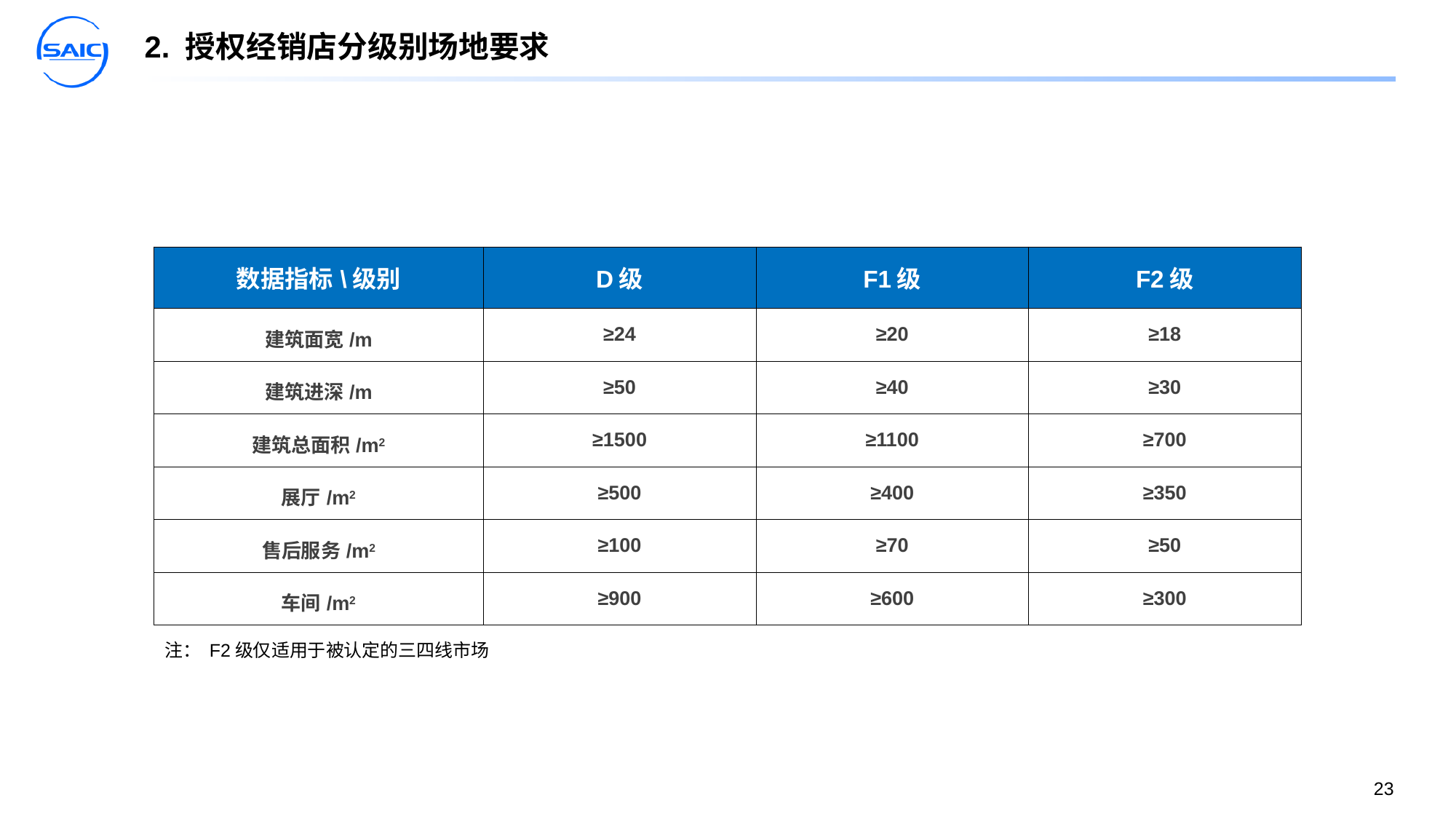

2. 授权经销店分级别场地要求
| 数据指标\级别 | D级 | F1级 | F2级 |
| --- | --- | --- | --- |
| 建筑面宽/m | ≥24 | ≥20 | ≥18 |
| 建筑进深/m | ≥50 | ≥40 | ≥30 |
| 建筑总面积/m2 | ≥1500 | ≥1100 | ≥700 |
| 展厅/m2 | ≥500 | ≥400 | ≥350 |
| 售后服务/m2 | ≥100 | ≥70 | ≥50 |
| 车间/m2 | ≥900 | ≥600 | ≥300 |
注： F2级仅适用于被认定的三四线市场